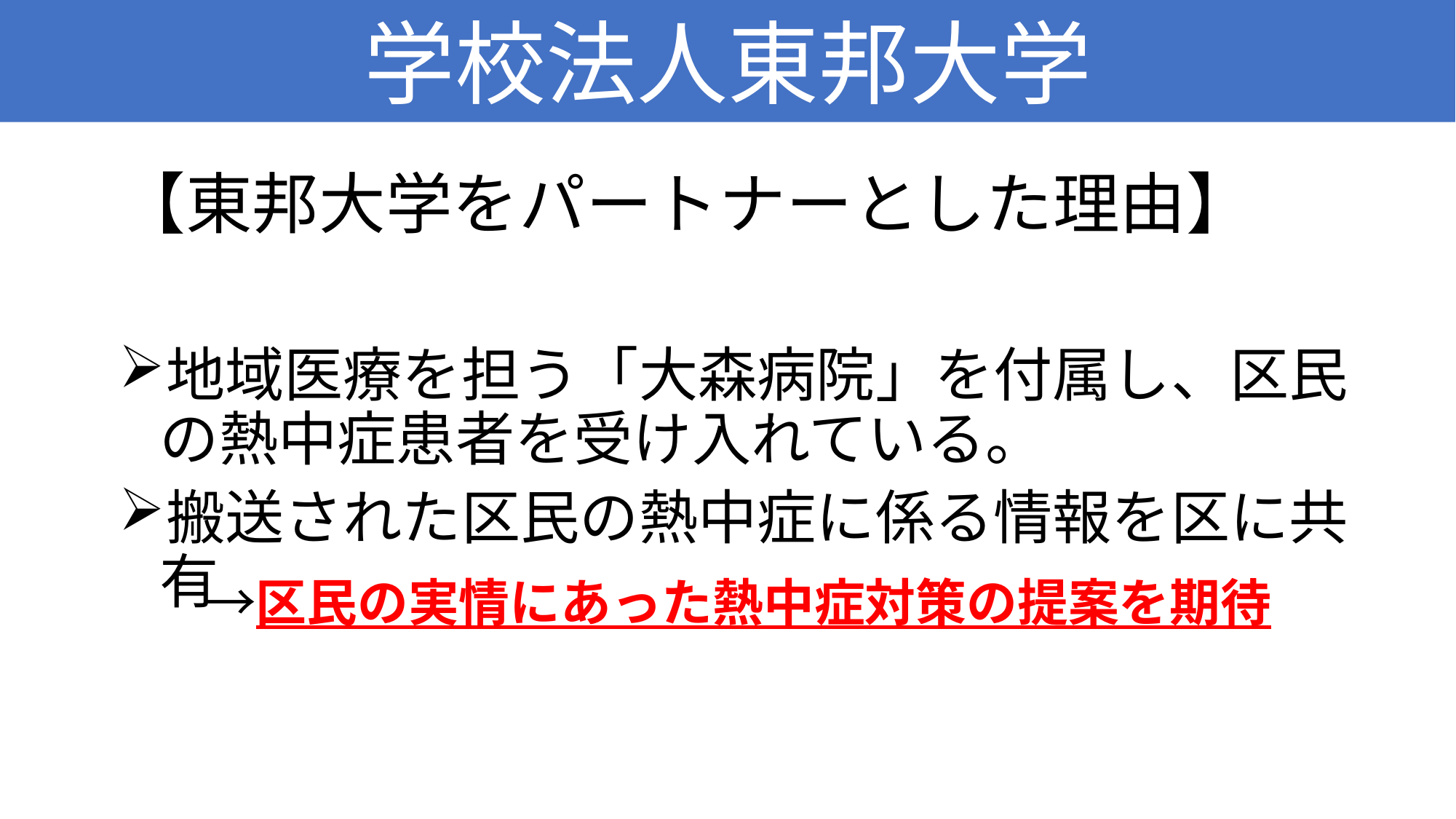

# 学校法人東邦大学
【東邦大学をパートナーとした理由】

地域医療を担う「大森病院」を付属し、区民の熱中症患者を受け入れている。
搬送された区民の熱中症に係る情報を区に共有

　　→区民の実情にあった熱中症対策の提案を期待